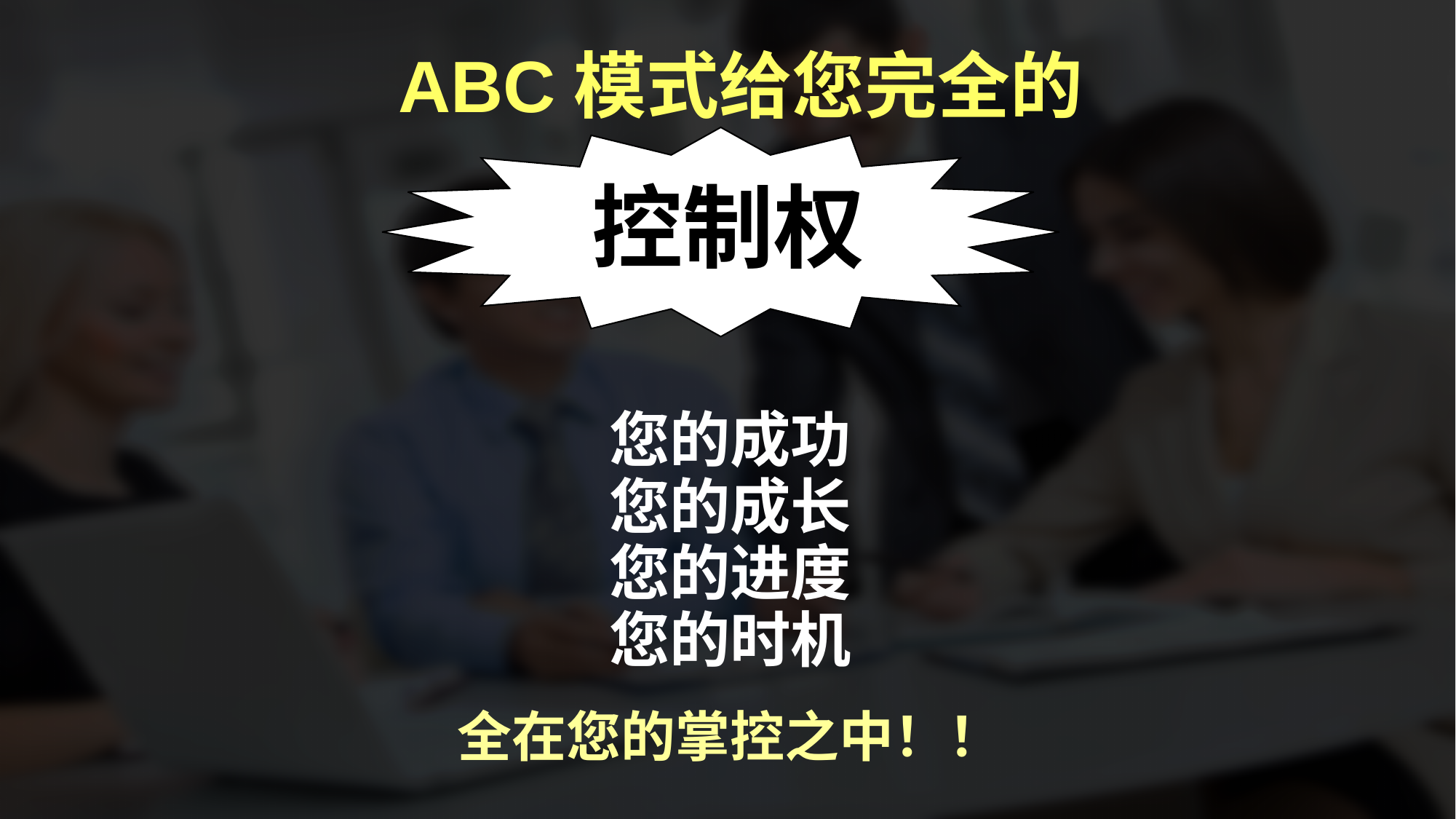

ABC模式给您完全的
。。。

您的成功
您的成长
您的进度
您的时机

全在您的掌控之中！！

控制权